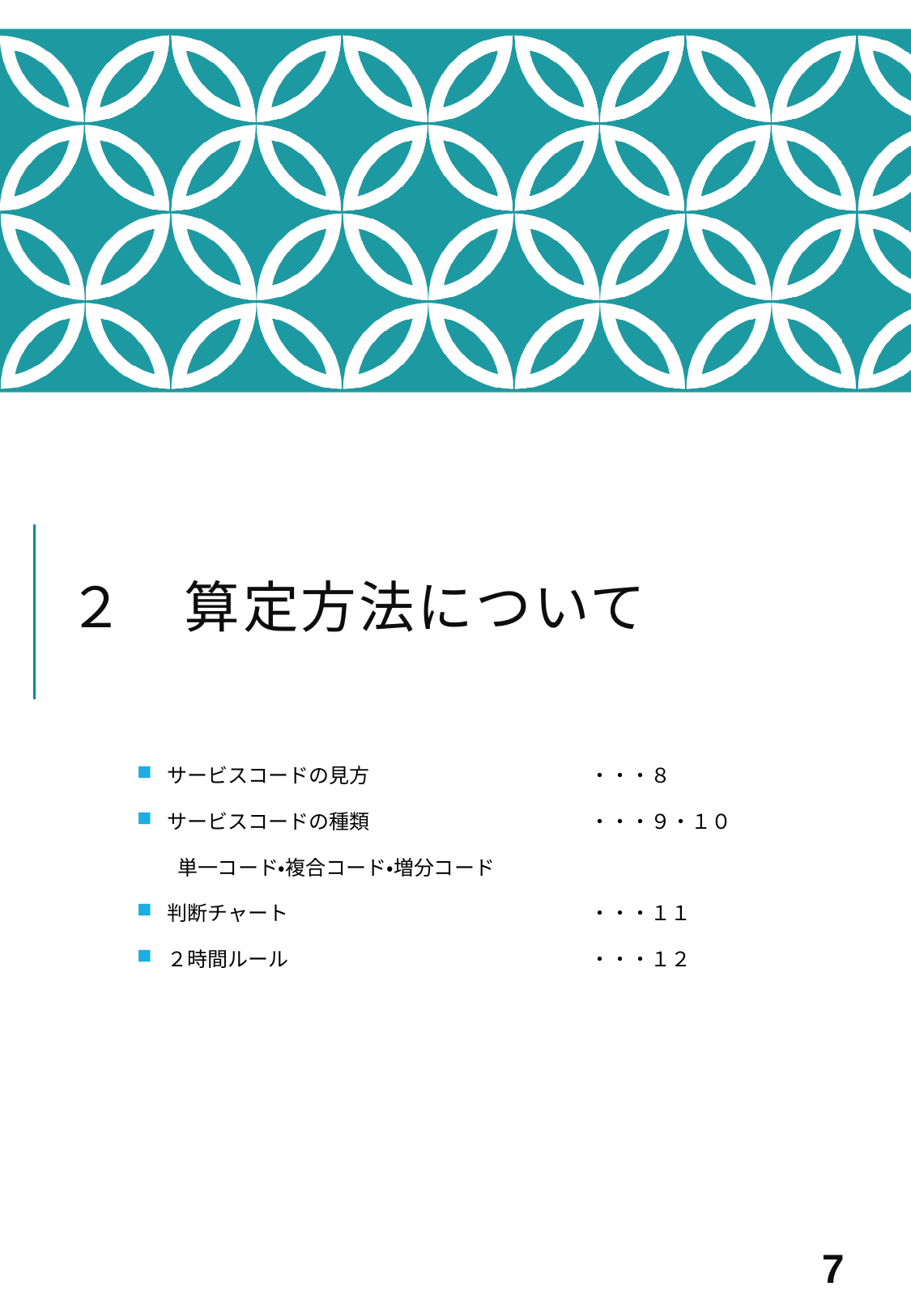

# ２　算定方法について
サービスコードの見方
サービスコードの種類
　　単一コード・複合コード・増分コード
判断チャート
２時間ルール
・・・８
・・・９・１０

・・・１１
・・・１２
7